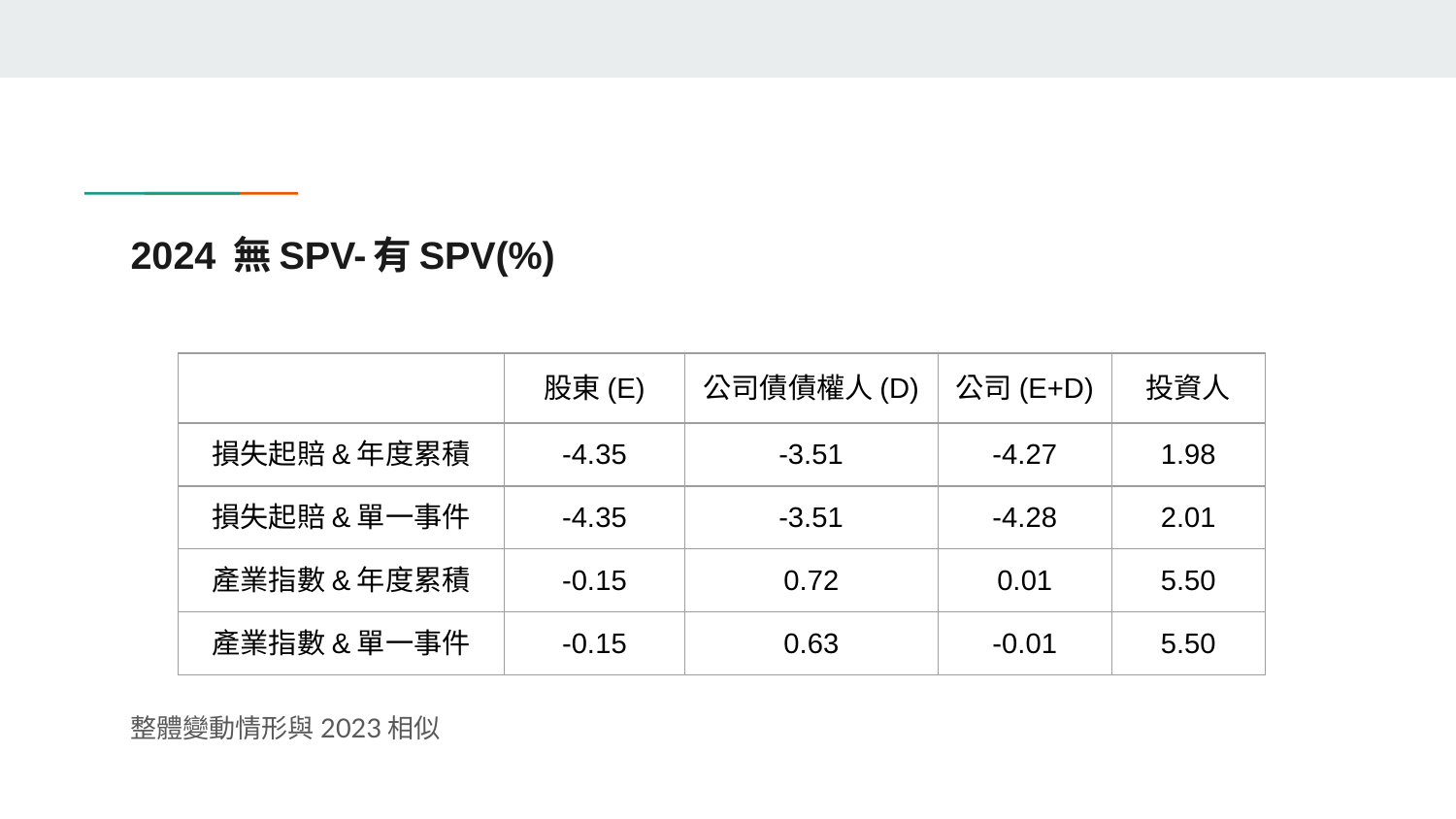

# 2024 無SPV-有SPV(%)
整體變動情形與2023相似

|  | 股東(E) | 公司債債權人(D) | 公司(E+D) | 投資人 |
| --- | --- | --- | --- | --- |
| 損失起賠&年度累積 | -4.35 | -3.51 | -4.27 | 1.98 |
| 損失起賠&單一事件 | -4.35 | -3.51 | -4.28 | 2.01 |
| 產業指數&年度累積 | -0.15 | 0.72 | 0.01 | 5.50 |
| 產業指數&單一事件 | -0.15 | 0.63 | -0.01 | 5.50 |